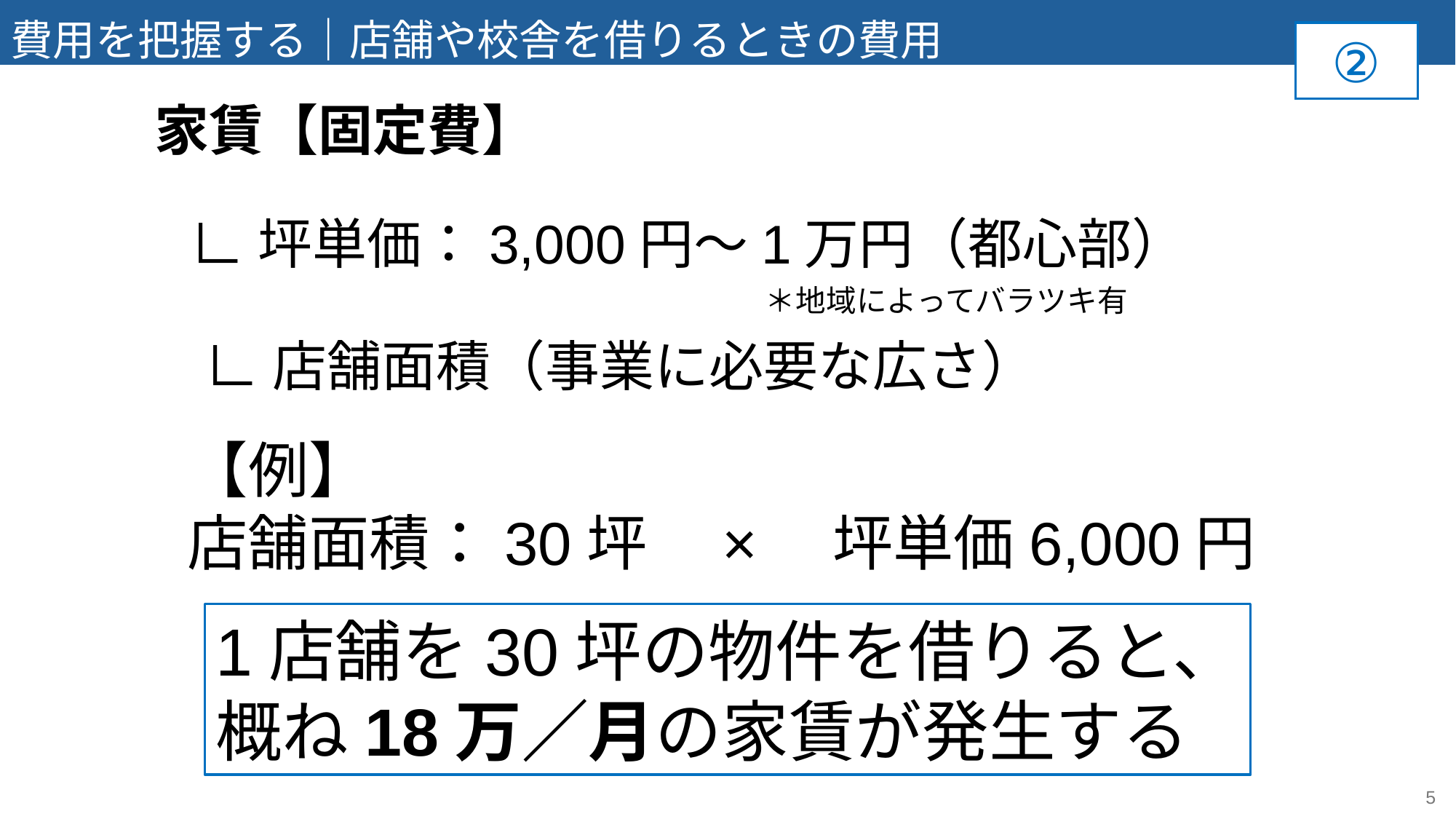

費用を把握する｜店舗や校舎を借りるときの費用
②
家賃【固定費】
∟坪単価：3,000円〜1万円（都心部）
＊地域によってバラツキ有
∟店舗面積（事業に必要な広さ）
【例】
店舗面積：30坪　×　坪単価6,000円
1店舗を30坪の物件を借りると、
概ね18万／月の家賃が発生する
5